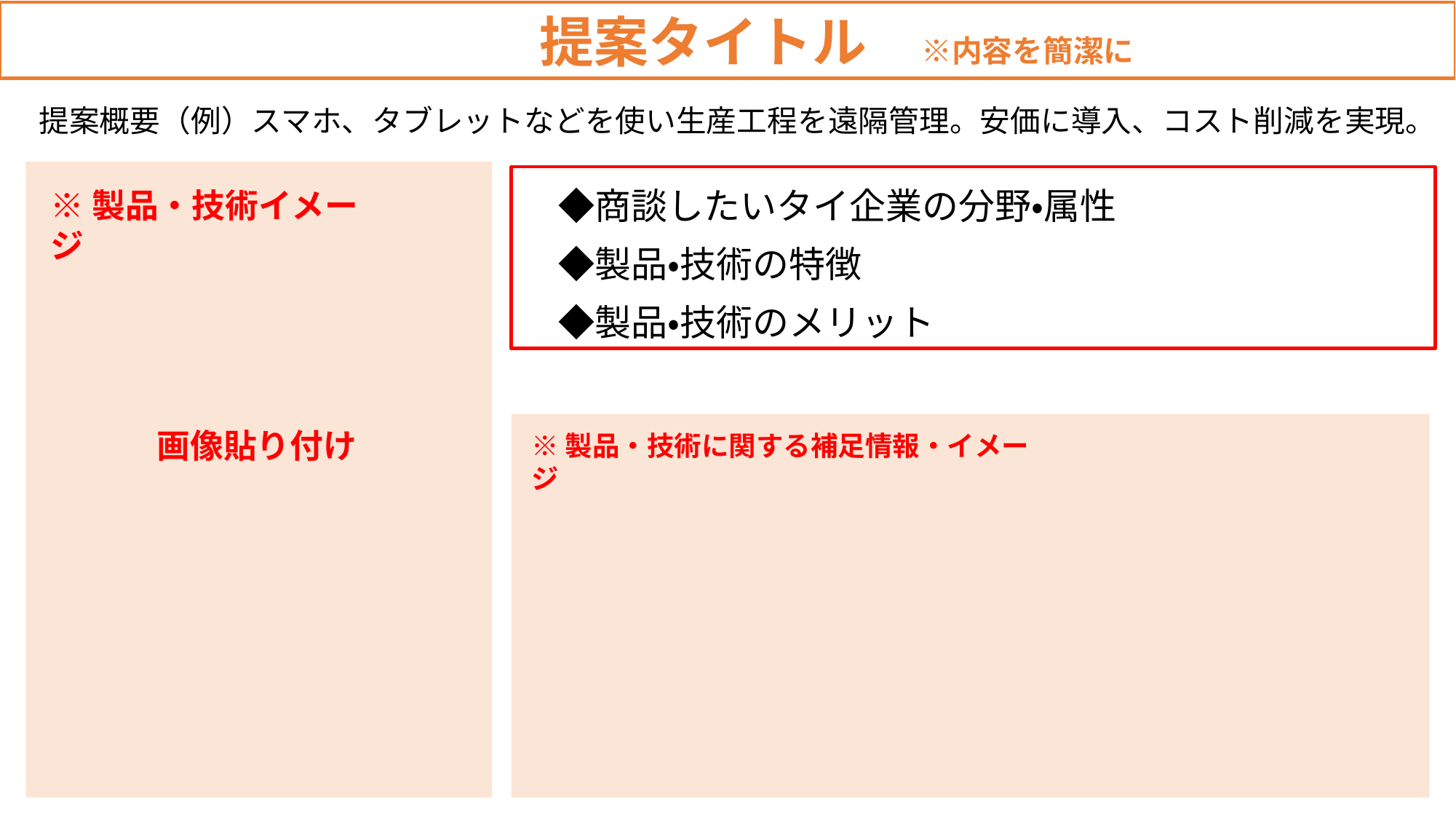

提案タイトル　※内容を簡潔に
提案概要（例）スマホ、タブレットなどを使い生産工程を遠隔管理。安価に導入、コスト削減を実現。

　◆商談したいタイ企業の分野・属性

　◆製品・技術の特徴

　◆製品・技術のメリット
※製品・技術イメージ

画像貼り付け
※製品・技術に関する補足情報・イメージ